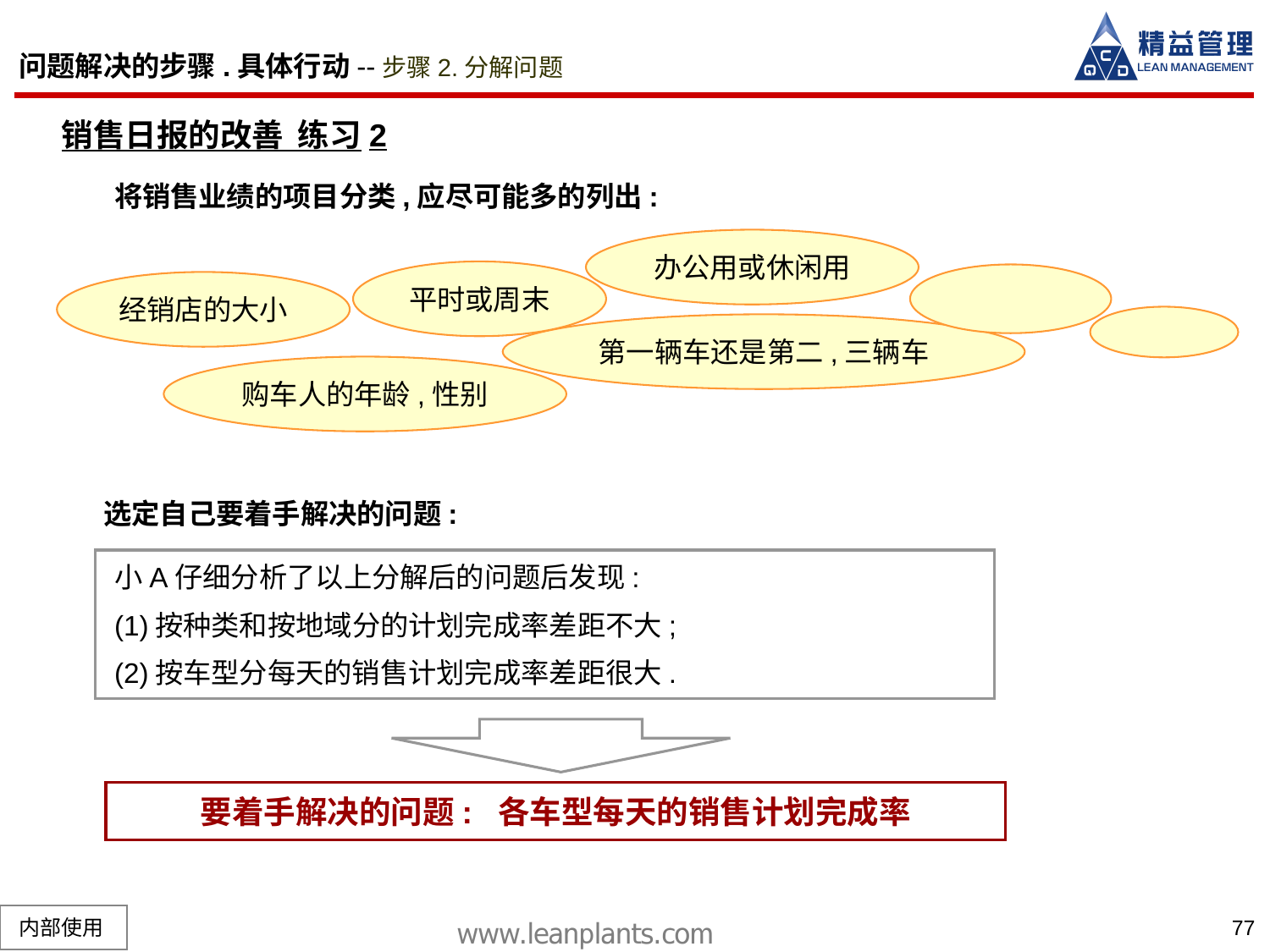

问题解决的步骤.具体行动--步骤2.分解问题
销售日报的改善  练习2
将销售业绩的项目分类,应尽可能多的列出:
办公用或休闲用
平时或周末

经销店的大小

第一辆车还是第二,三辆车
购车人的年龄,性别
选定自己要着手解决的问题:
小A仔细分析了以上分解后的问题后发现:
(1)按种类和按地域分的计划完成率差距不大;
(2)按车型分每天的销售计划完成率差距很大.

要着手解决的问题:  各车型每天的销售计划完成率
内部使用